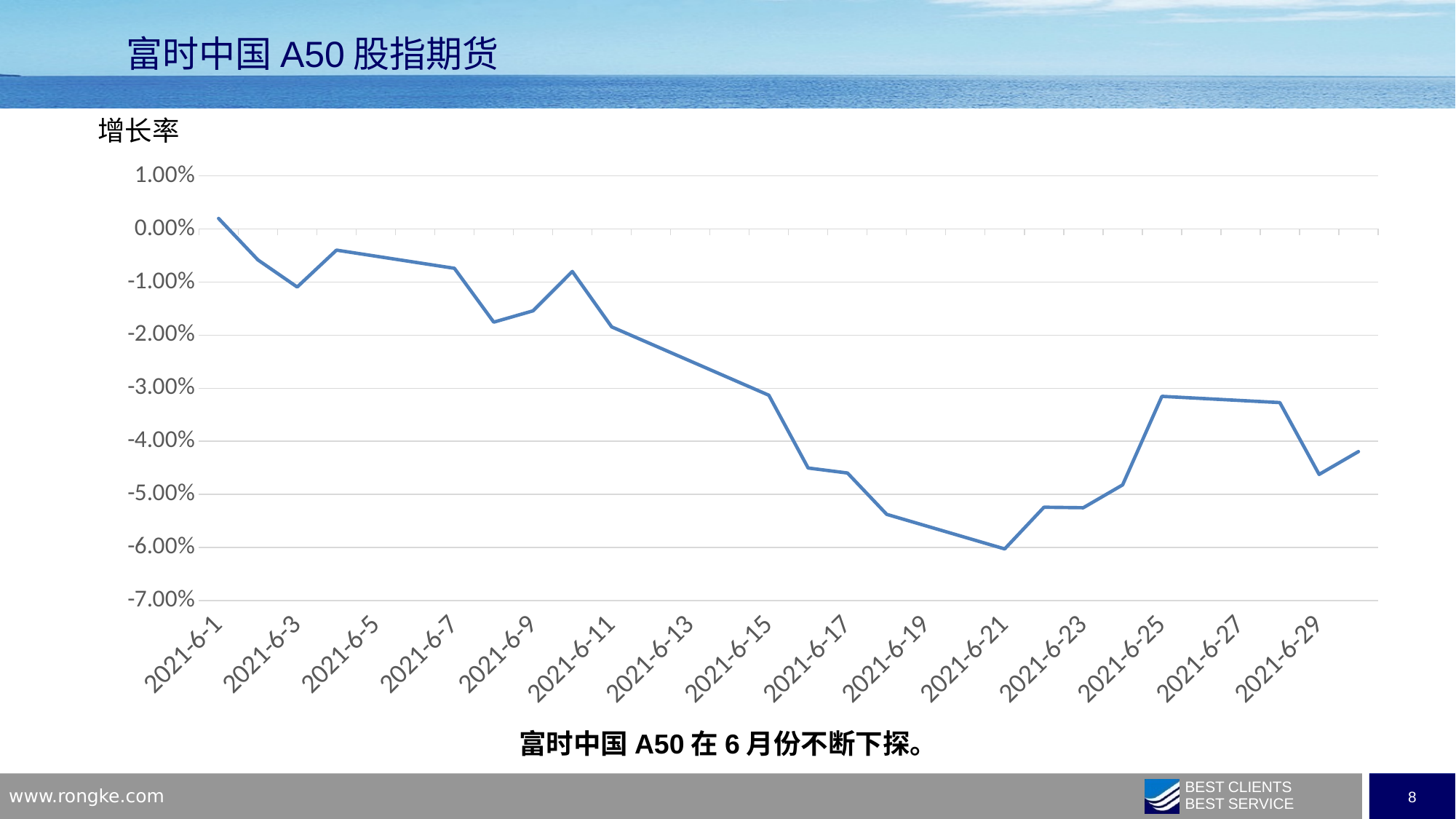

# 富时中国A50股指期货
增长率

### Chart

| Category |  |
|---|---|
| 44348 | 0.0019815813359294054 |
| 44349 | -0.005831150173244204 |
| 44350 | -0.010937933865340255 |
| 44351 | -0.00399279584608736 |
| 44354 | -0.007416524994484974 |
| 44355 | -0.01755491191813352 |
| 44356 | -0.015425164711060146 |
| 44357 | -0.008006444666632362 |
| 44358 | -0.01844500466996868 |
| 44362 | -0.031322265159837936 |
| 44363 | -0.04503748596539936 |
| 44364 | -0.04597367476603509 |
| 44365 | -0.05376884587566577 |
| 44368 | -0.0602788152437439 |
| 44369 | -0.05242492654814124 |
| 44370 | -0.052518216170713394 |
| 44371 | -0.04821701580765225 |
| 44372 | -0.031529148616953884 |
| 44375 | -0.03270789043627709 |
| 44376 | -0.04624201962155139 |
| 44377 | -0.04194411183340452 |
富时中国A50在6月份不断下探。